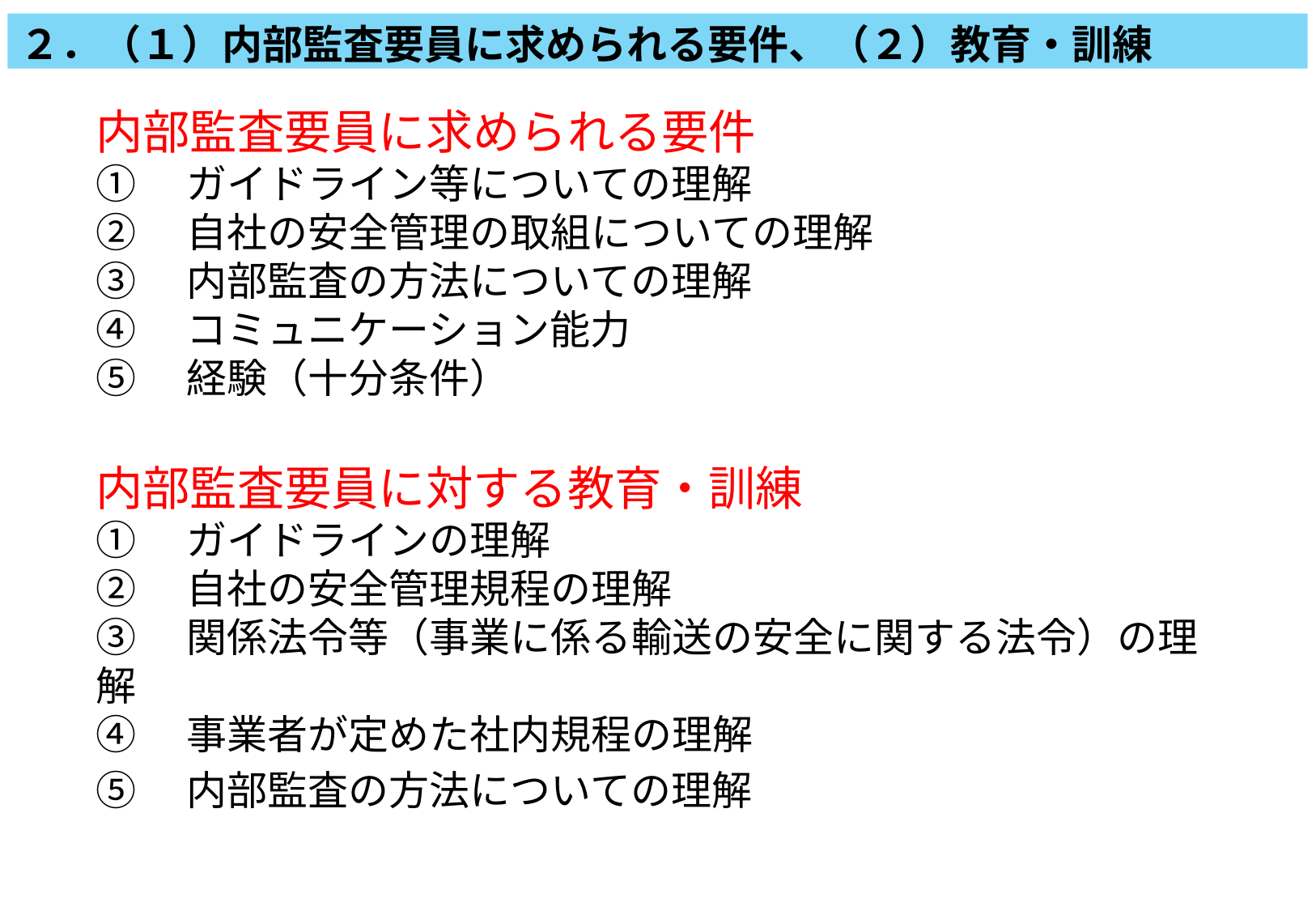

２．（１）内部監査要員に求められる要件、（２）教育・訓練
内部監査要員に求められる要件
①　ガイドライン等についての理解
②　自社の安全管理の取組についての理解
③　内部監査の方法についての理解
④　コミュニケーション能力
⑤　経験（十分条件）

内部監査要員に対する教育・訓練
①　ガイドラインの理解
②　自社の安全管理規程の理解
③　関係法令等（事業に係る輸送の安全に関する法令）の理解
④　事業者が定めた社内規程の理解
⑤　内部監査の方法についての理解